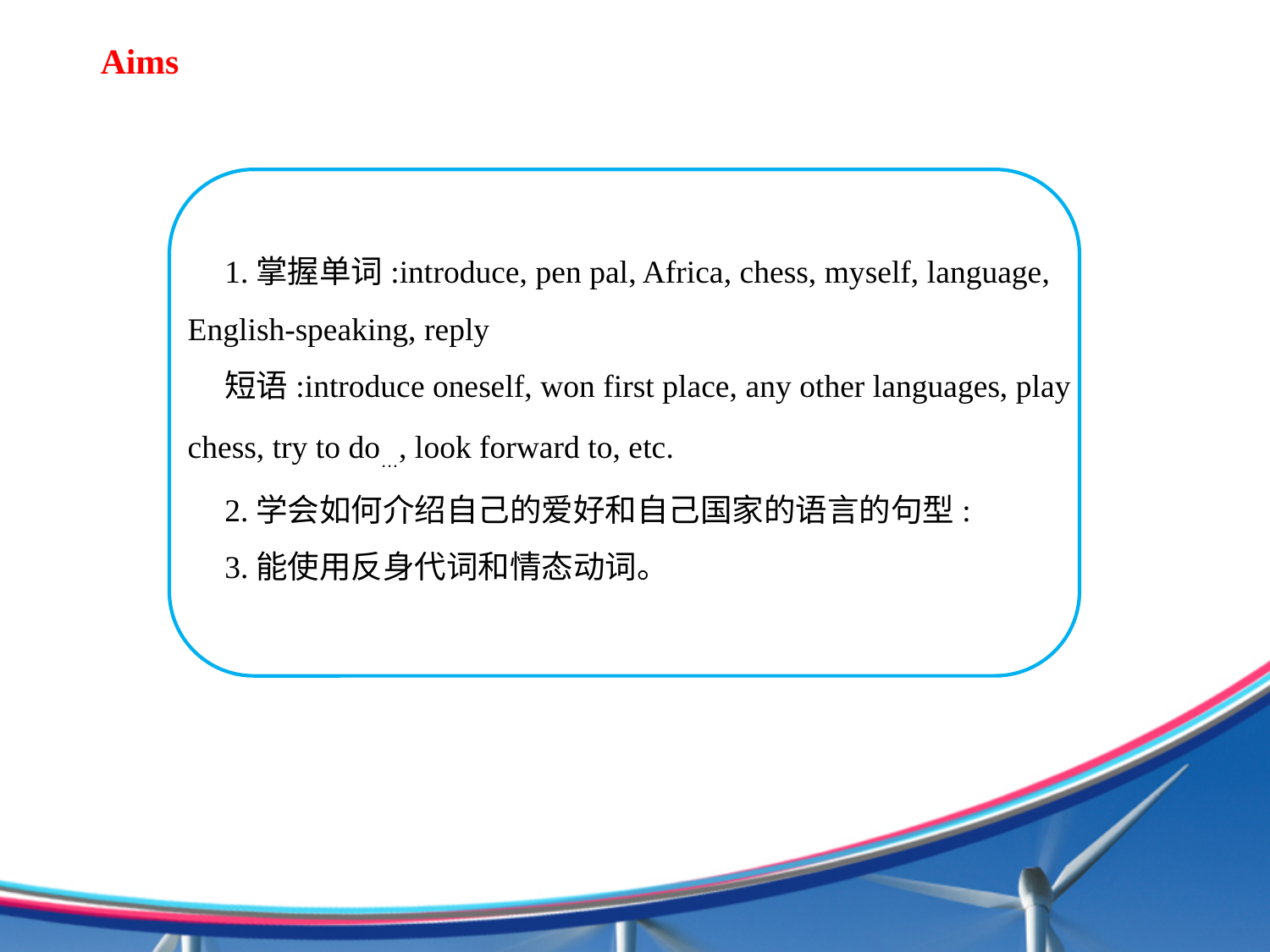

Aims

1.掌握单词:introduce, pen pal, Africa, chess, myself, language, English-speaking, reply
短语:introduce oneself, won first place, any other languages, play chess, try to do…, look forward to, etc.
2.学会如何介绍自己的爱好和自己国家的语言的句型:
3.能使用反身代词和情态动词。